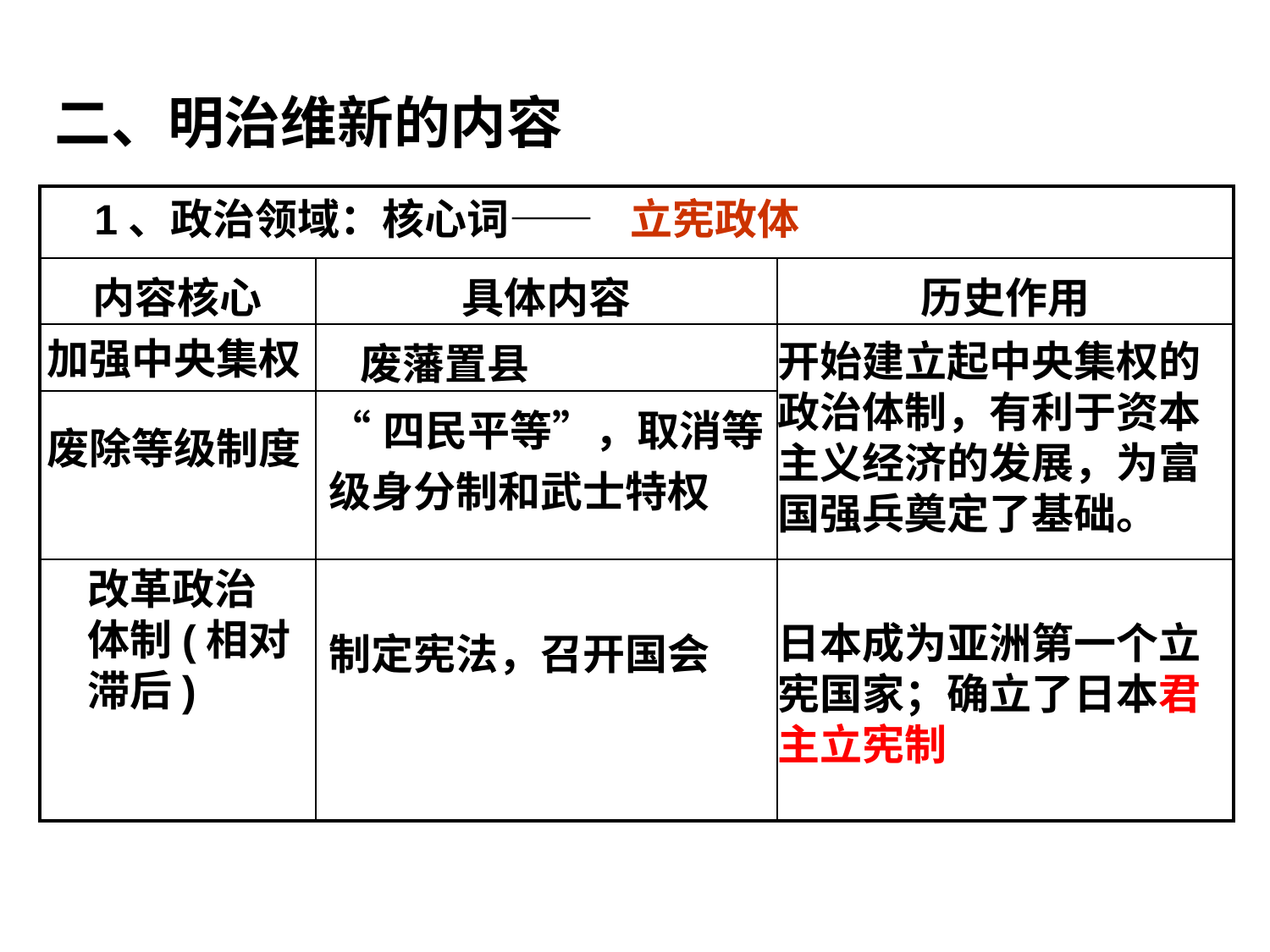

二、明治维新的内容
|  |  |  |
| --- | --- | --- |
| 内容核心 | 具体内容 | 历史作用 |
|  | 废藩置县 |  |
|  | “四民平等”，取消等级身分制和武士特权 |  |
|  | 制定宪法，召开国会 |  |
1、政治领域：核心词——
立宪政体
加强中央集权
开始建立起中央集权的政治体制，有利于资本主义经济的发展，为富国强兵奠定了基础。
废除等级制度
改革政治体制(相对滞后)
日本成为亚洲第一个立宪国家；确立了日本君主立宪制